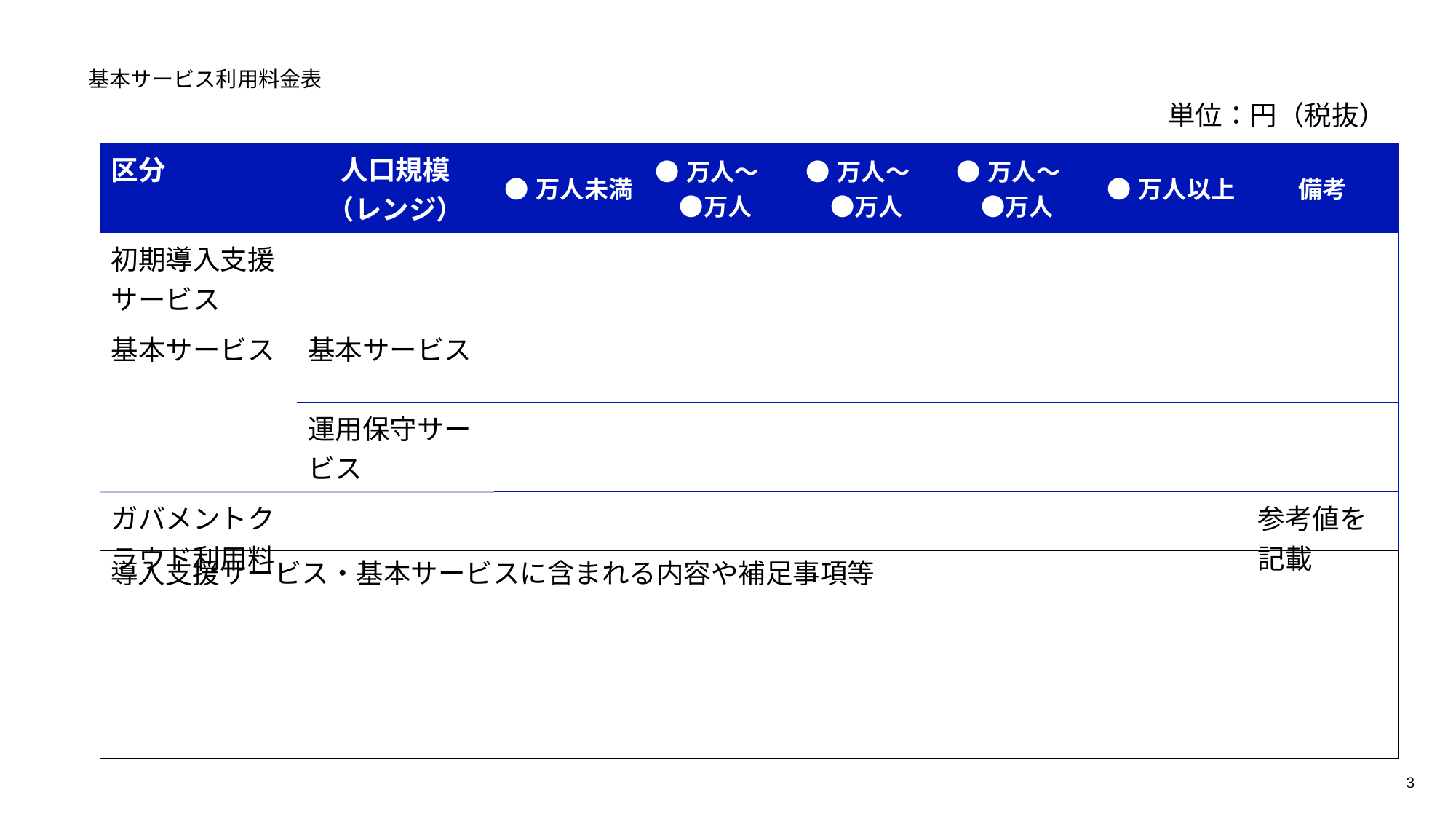

# 基本サービス利用料金表
単位：円（税抜）
| 区分 | 人口規模 （レンジ） | ●万人未満 | ●万人～ 　●万人 | ●万人～ 　●万人 | ●万人～ 　●万人 | ●万人以上 | 備考 |
| --- | --- | --- | --- | --- | --- | --- | --- |
| 初期導入支援サービス |  |  |  |  |  |  |  |
| 基本サービス | 基本サービス |  |  |  |  |  |  |
|  | 運用保守サービス |  |  |  |  |  |  |
| ガバメントクラウド利用料 |  |  |  |  |  |  | 参考値を記載 |
導入支援サービス・基本サービスに含まれる内容や補足事項等

3